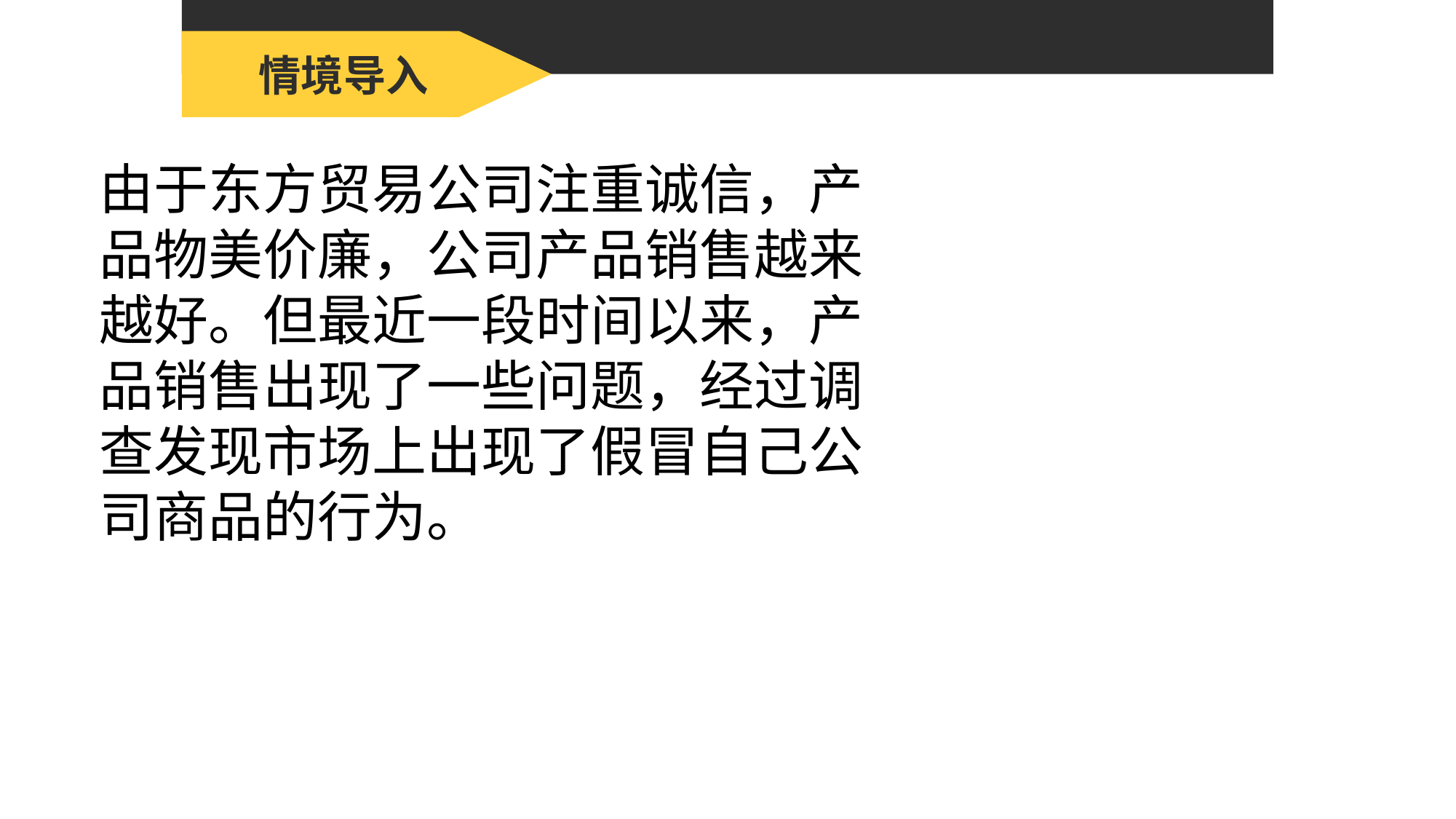

情境导入
由于东方贸易公司注重诚信，产品物美价廉，公司产品销售越来越好。但最近一段时间以来，产品销售出现了一些问题，经过调查发现市场上出现了假冒自己公司商品的行为。